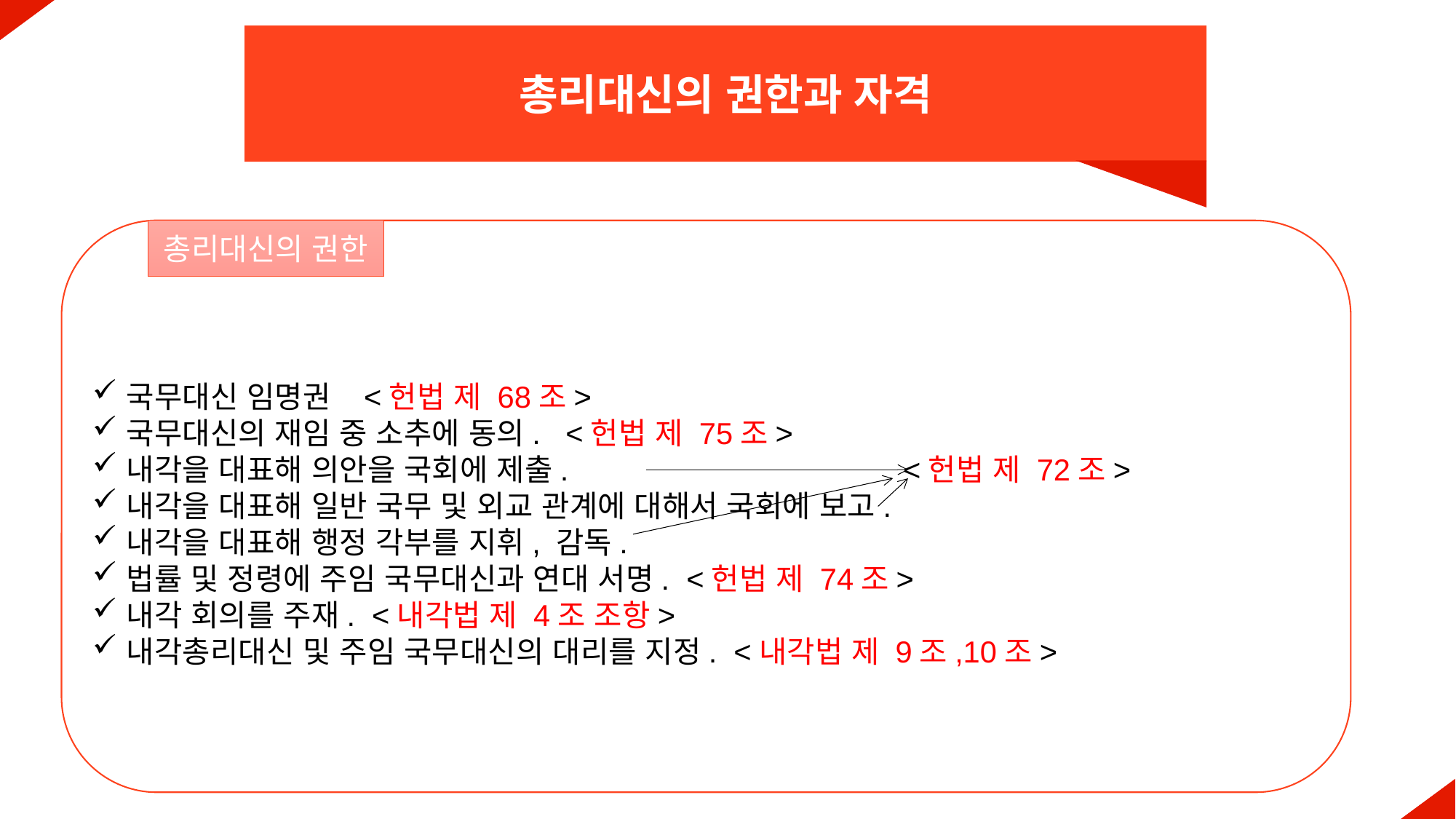

총리대신의 권한과 자격

총리대신의 권한
국무대신 임명권   <헌법 제 68조>
국무대신의 재임 중 소추에 동의.   <헌법 제 75조>
내각을 대표해 의안을 국회에 제출.                                        <헌법 제 72조>
내각을 대표해 일반 국무 및 외교 관계에 대해서 국회에 보고.
내각을 대표해 행정 각부를 지휘, 감독.
법률 및 정령에 주임 국무대신과 연대 서명.  <헌법 제 74조>
내각 회의를 주재.  <내각법 제 4조 조항>
내각총리대신 및 주임 국무대신의 대리를 지정.  <내각법 제 9조,10조>